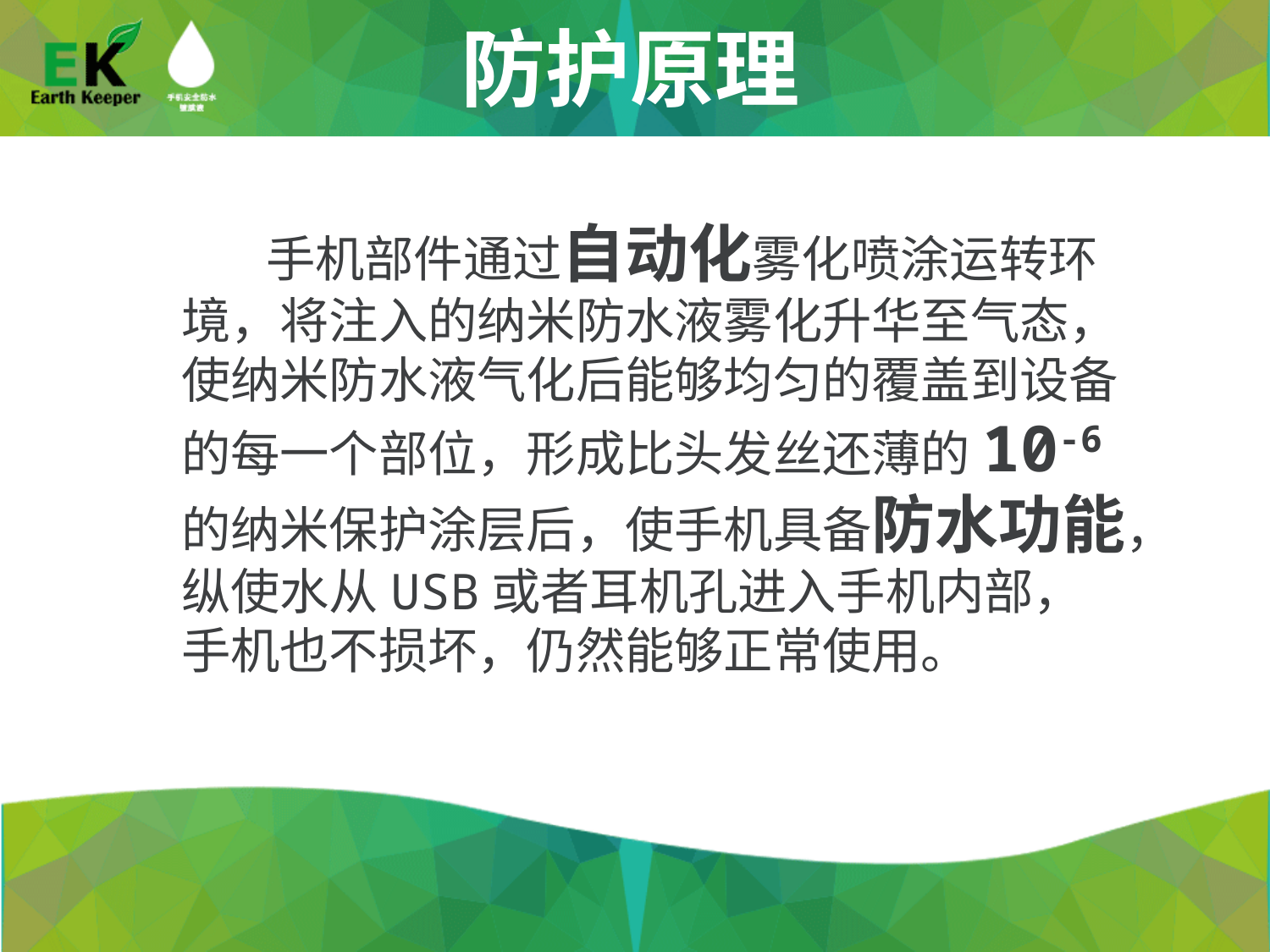

防护原理
　　手机部件通过自动化雾化喷涂运转环境，将注入的纳米防水液雾化升华至气态，使纳米防水液气化后能够均匀的覆盖到设备的每一个部位，形成比头发丝还薄的10-6的纳米保护涂层后，使手机具备防水功能，纵使水从USB或者耳机孔进入手机内部，手机也不损坏，仍然能够正常使用。